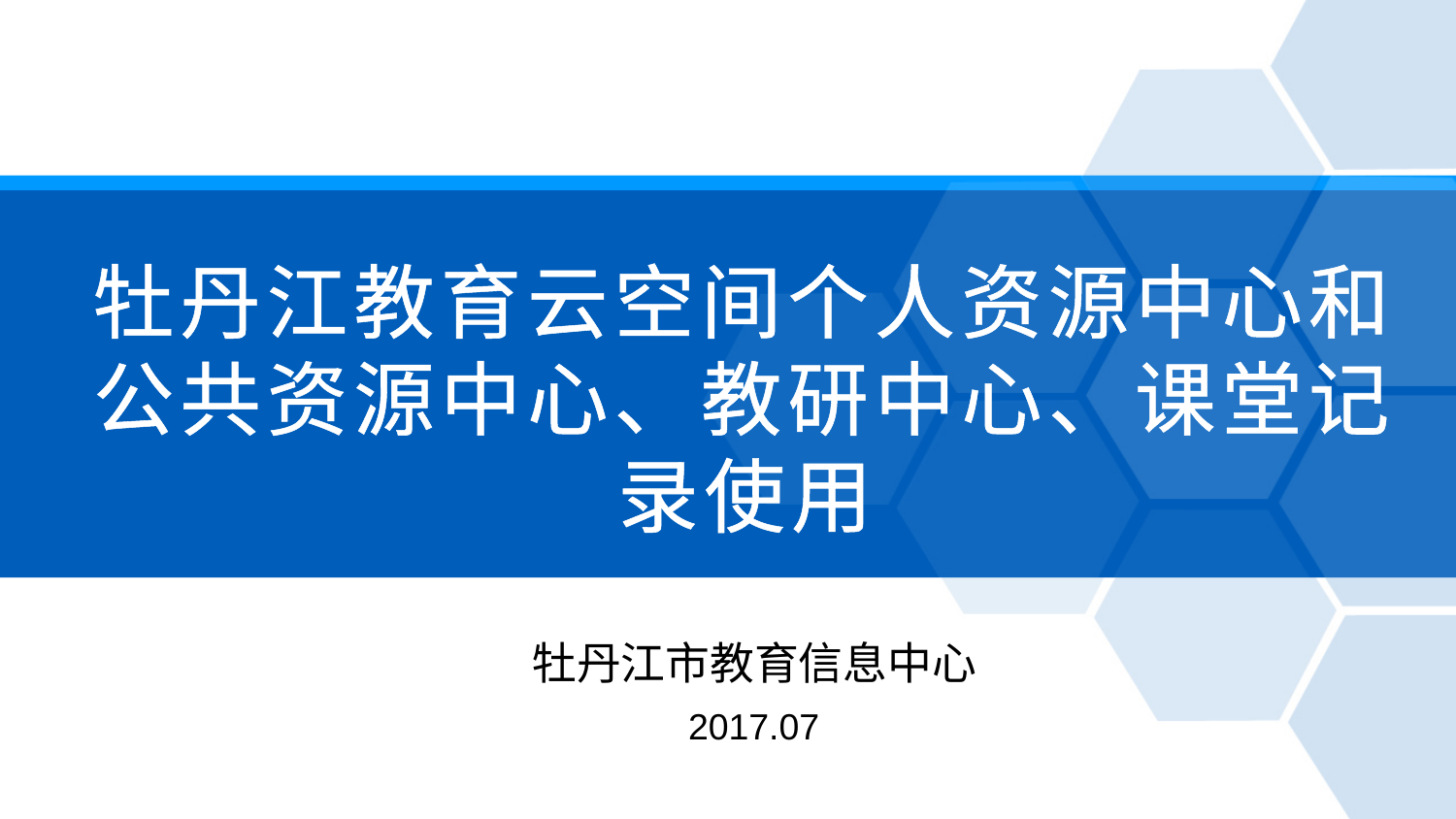

牡丹江教育云空间个人资源中心和公共资源中心、教研中心、课堂记录使用
牡丹江市教育信息中心
2017.07